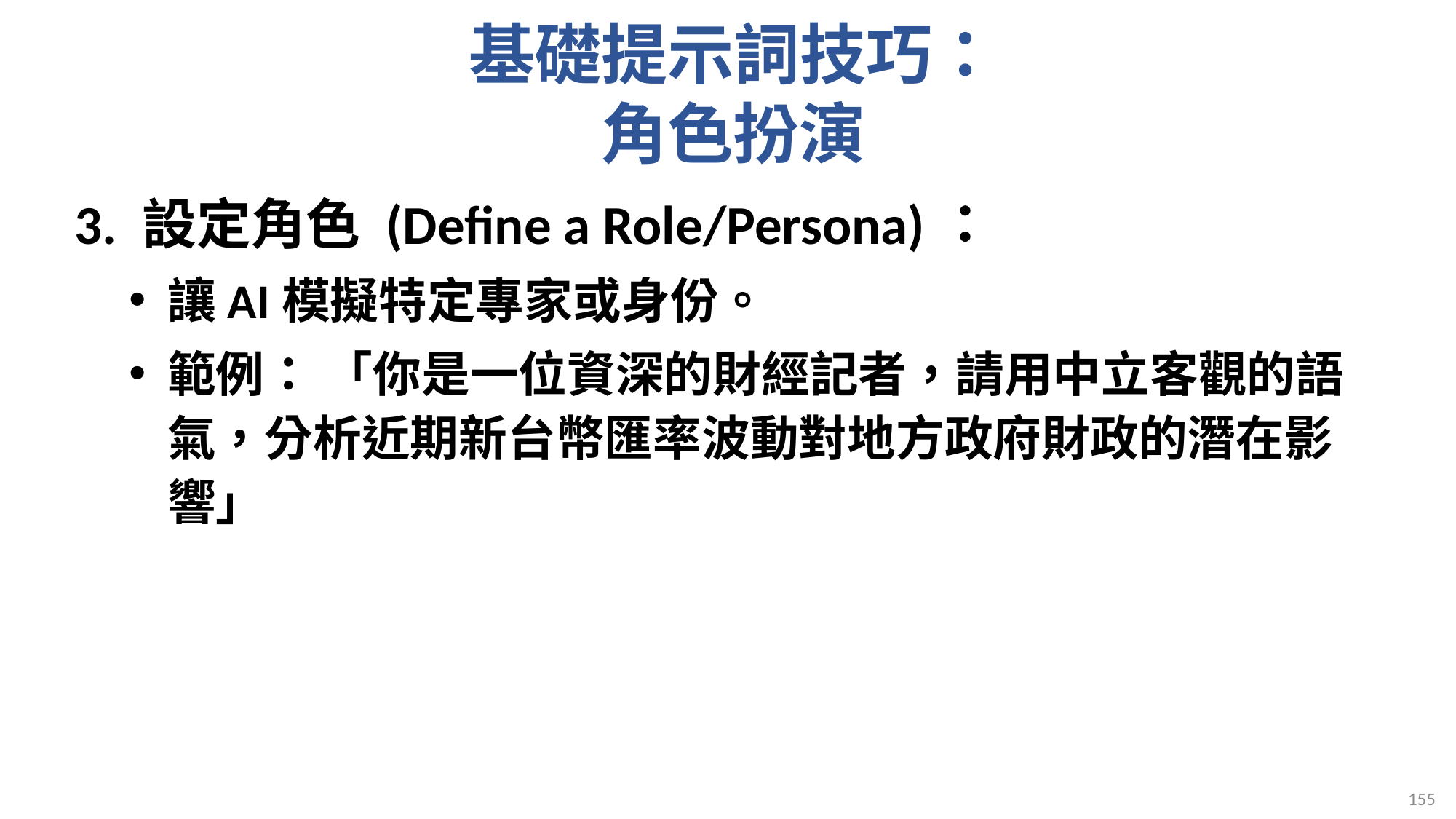

# 基礎提示詞技巧： 角色扮演
3. 設定角色 (Define a Role/Persona)：
讓AI模擬特定專家或身份。
範例： 「你是一位資深的財經記者，請用中立客觀的語氣，分析近期新台幣匯率波動對地方政府財政的潛在影響」
155